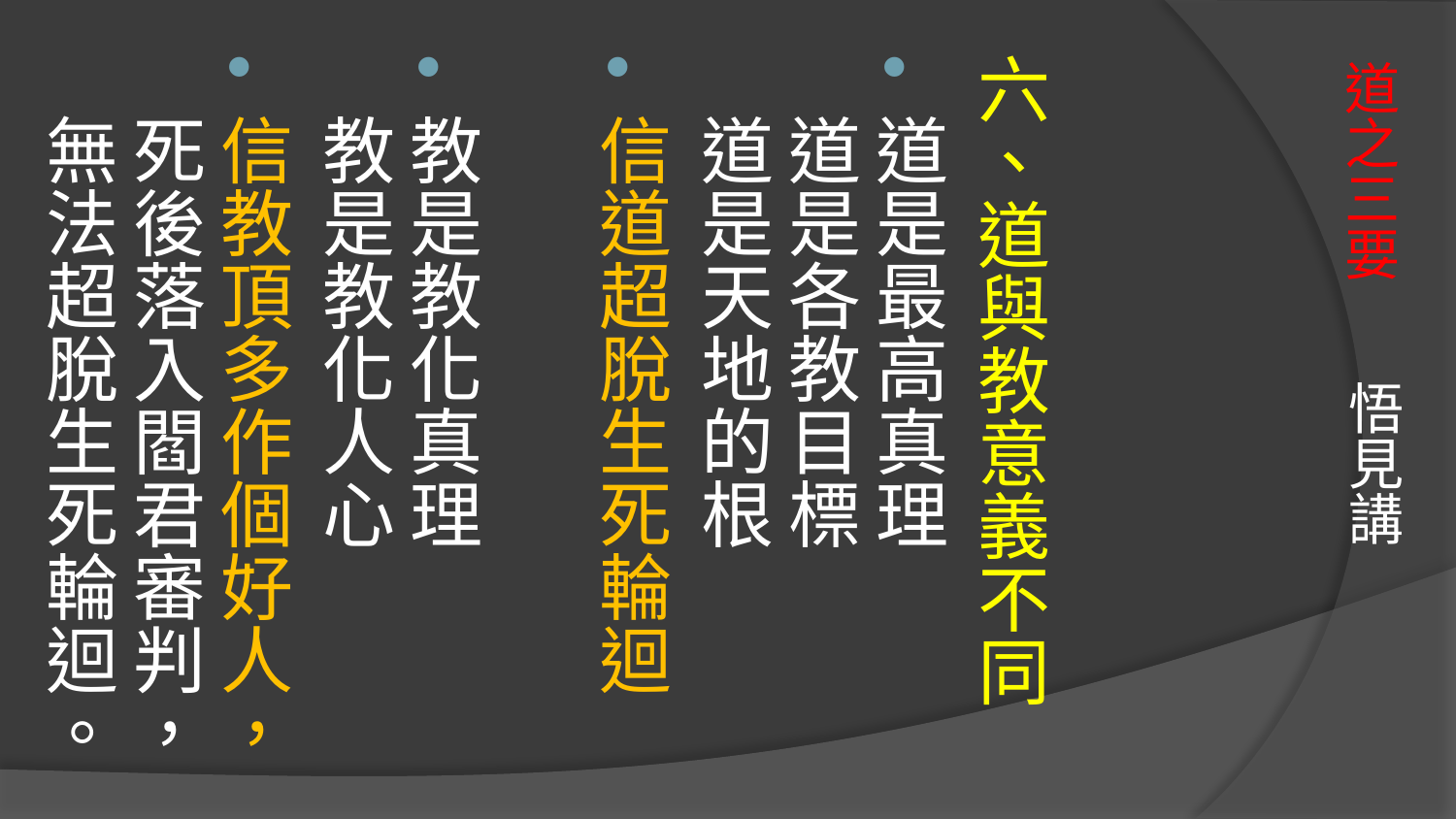

六、道與教意義不同
道是最高真理
道是各教目標
道是天地的根
信道超脫生死輪迴
教是教化真理
教是教化人心
信教頂多作個好人，死後落入閻君審判，
無法超脫生死輪迴。
# 道之三要        悟見講